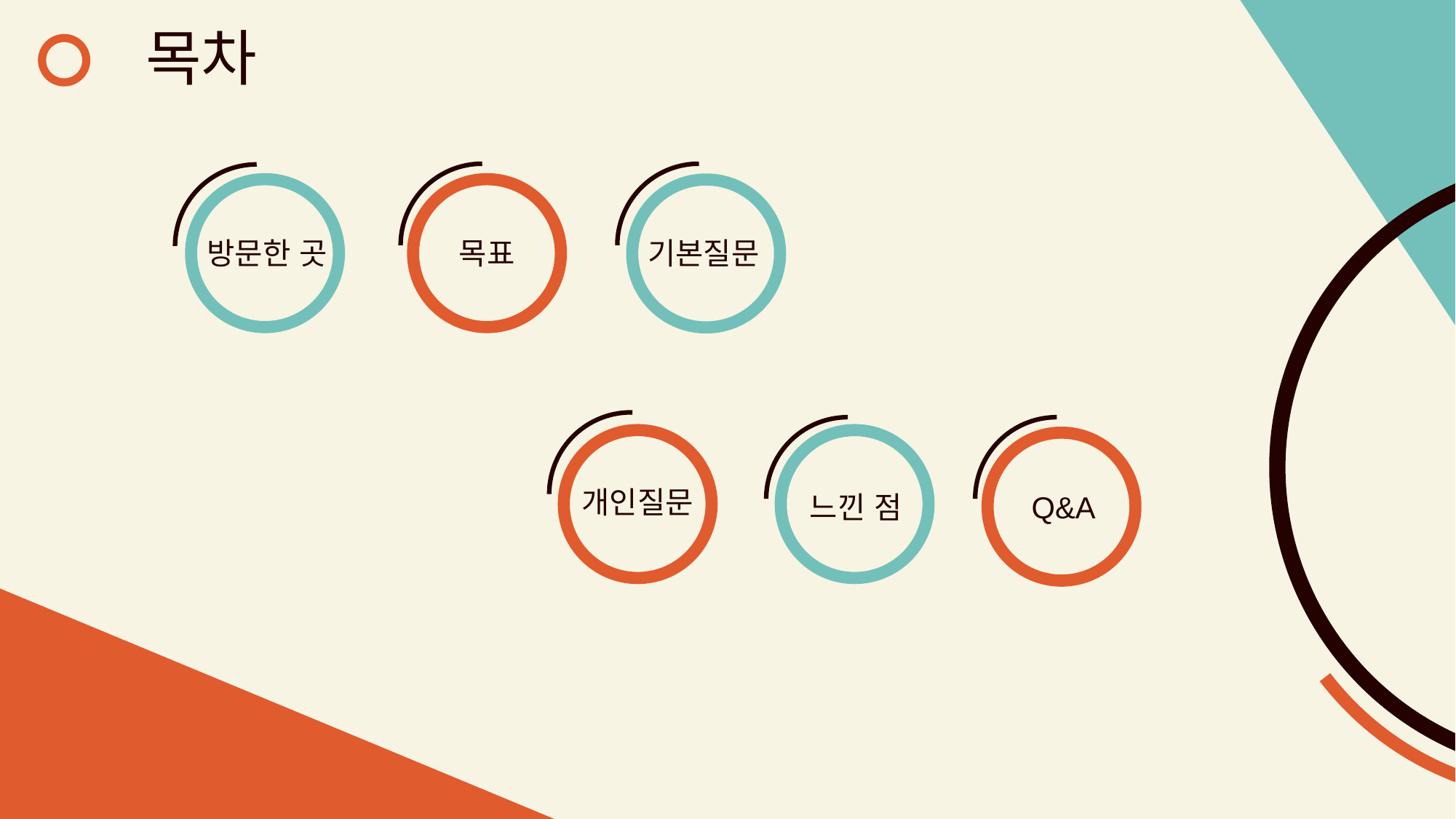

목차

목표

기본질문

방문한 곳

개인질문

Q&A

느낀 점